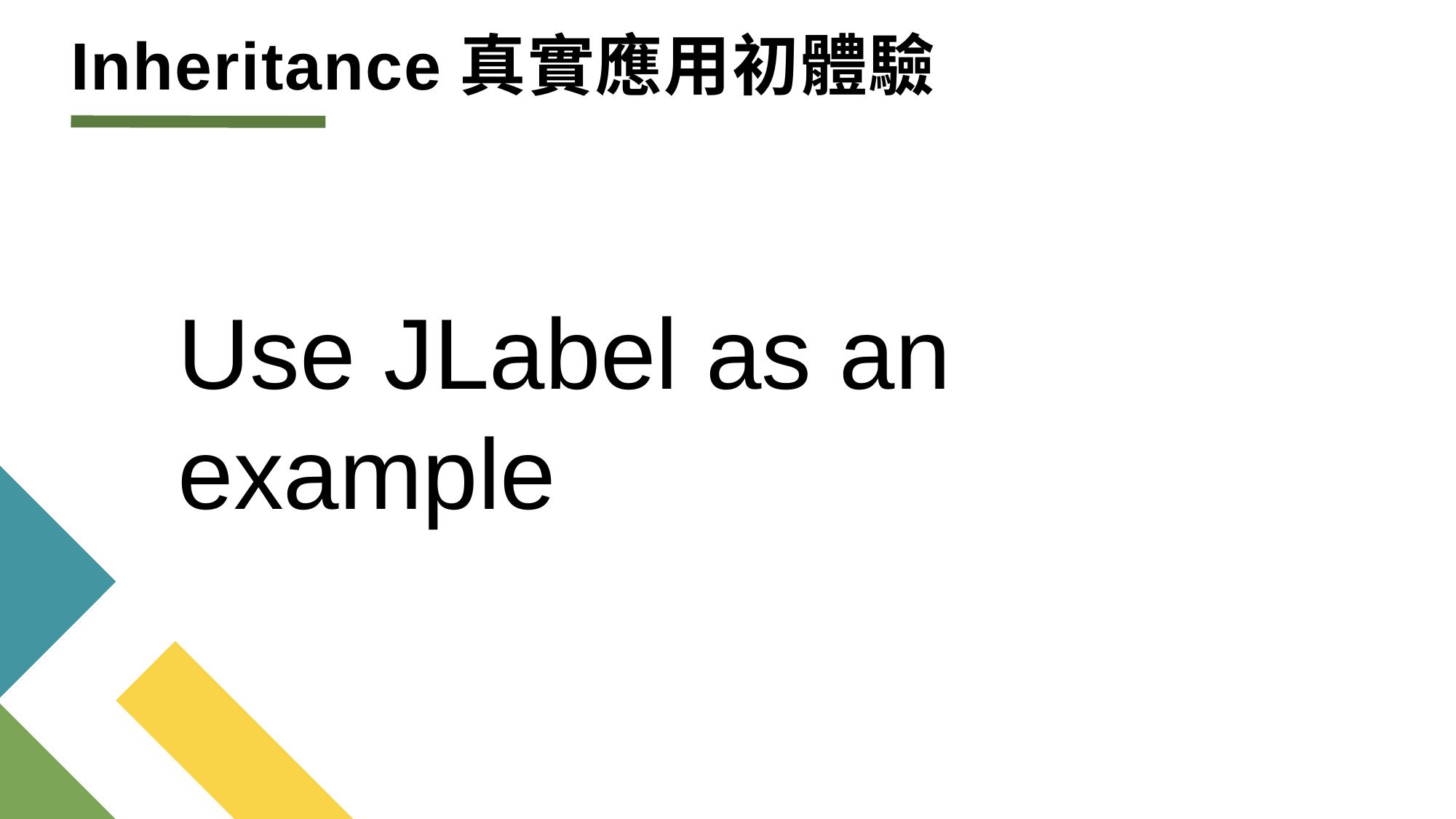

# Inheritance真實應用初體驗
Use JLabel as an example